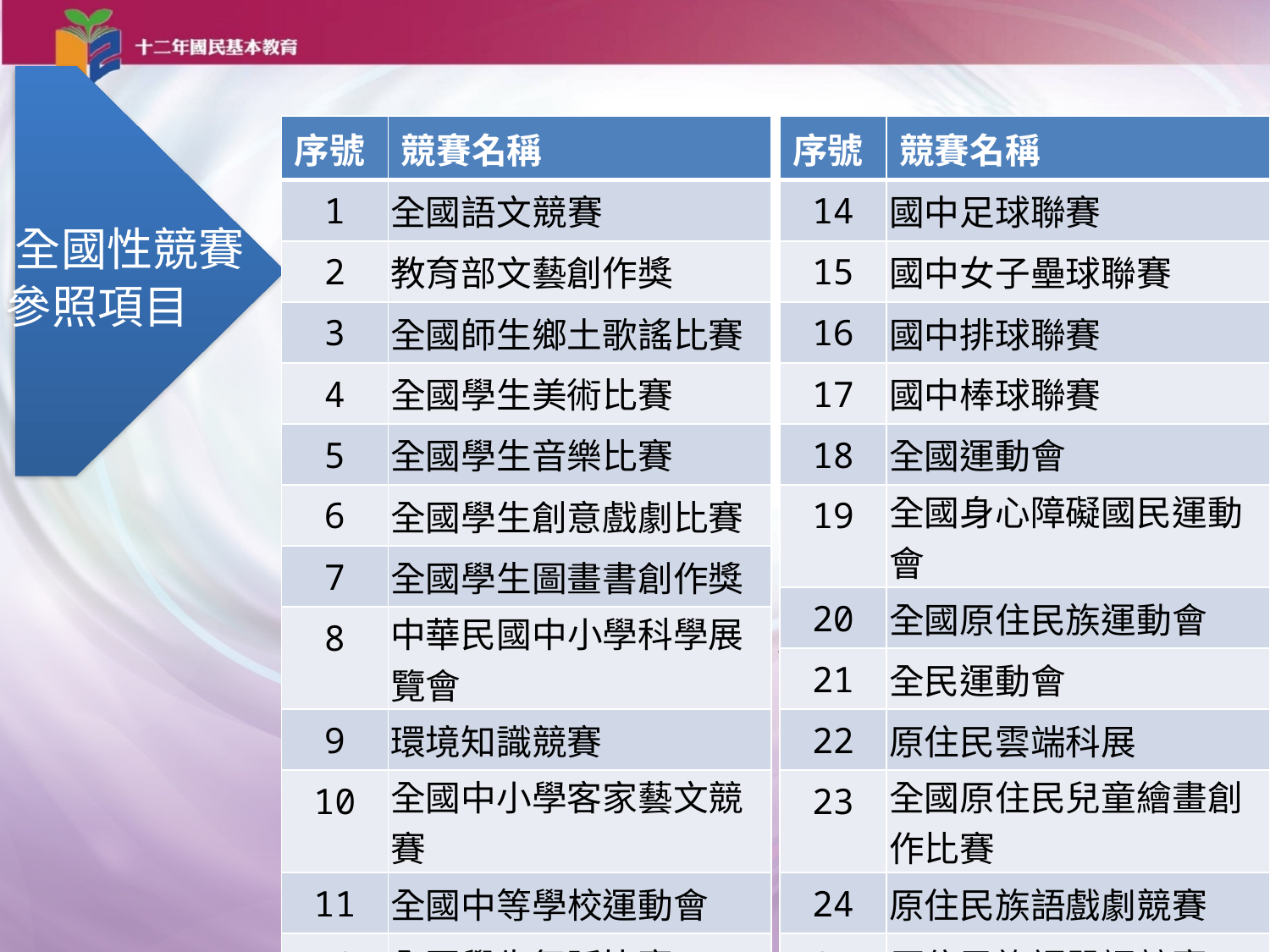

全國性競賽
參照項目
| 序號 | 競賽名稱 |
| --- | --- |
| 1 | 全國語文競賽 |
| 2 | 教育部文藝創作獎 |
| 3 | 全國師生鄉土歌謠比賽 |
| 4 | 全國學生美術比賽 |
| 5 | 全國學生音樂比賽 |
| 6 | 全國學生創意戲劇比賽 |
| 7 | 全國學生圖畫書創作獎 |
| 8 | 中華民國中小學科學展覽會 |
| 9 | 環境知識競賽 |
| 10 | 全國中小學客家藝文競賽 |
| 11 | 全國中等學校運動會 |
| 12 | 全國學生舞蹈比賽 |
| 13 | 國中籃球聯賽 |
| 序號 | 競賽名稱 |
| --- | --- |
| 14 | 國中足球聯賽 |
| 15 | 國中女子壘球聯賽 |
| 16 | 國中排球聯賽 |
| 17 | 國中棒球聯賽 |
| 18 | 全國運動會 |
| 19 | 全國身心障礙國民運動會 |
| 20 | 全國原住民族運動會 |
| 21 | 全民運動會 |
| 22 | 原住民雲端科展 |
| 23 | 全國原住民兒童繪畫創作比賽 |
| 24 | 原住民族語戲劇競賽 |
| 25 | 原住民族語單詞競賽 |